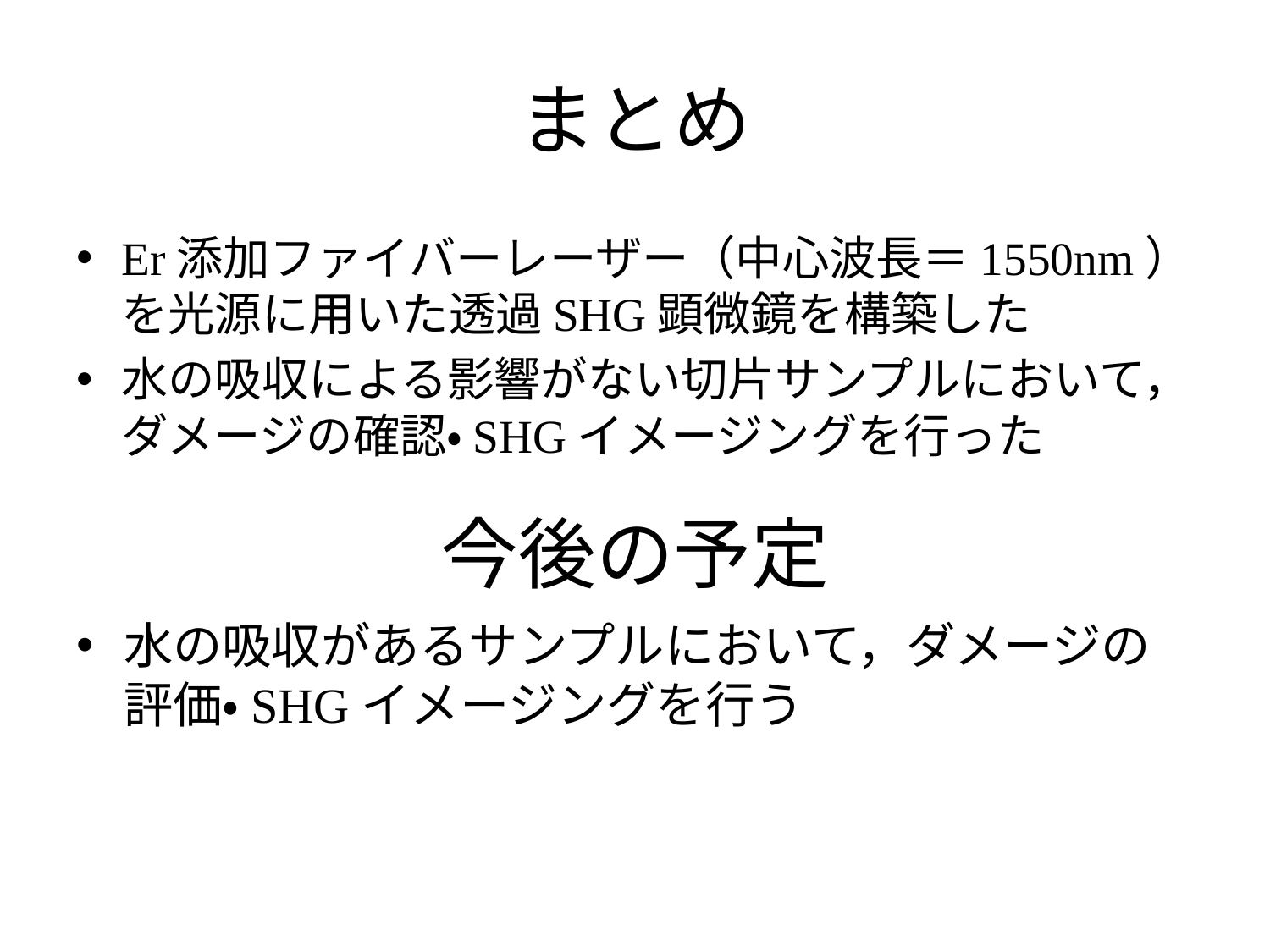

# まとめ
Er添加ファイバーレーザー（中心波長＝1550nm）を光源に用いた透過SHG顕微鏡を構築した
水の吸収による影響がない切片サンプルにおいて，ダメージの確認・SHGイメージングを行った
今後の予定
水の吸収があるサンプルにおいて，ダメージの評価・SHGイメージングを行う